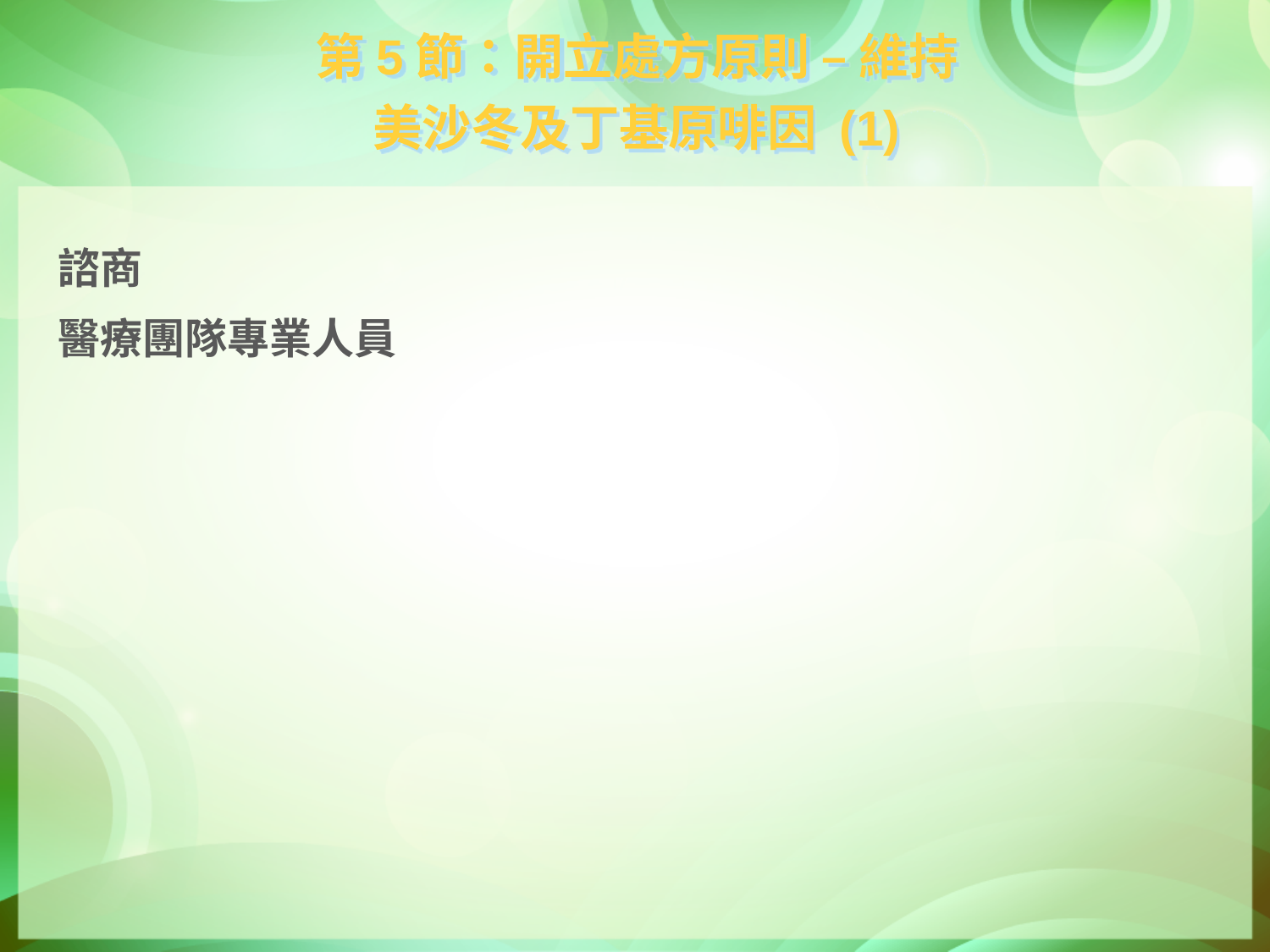

第5節：開立處方原則 – 維持
美沙冬及丁基原啡因 (1)
諮商
醫療團隊專業人員